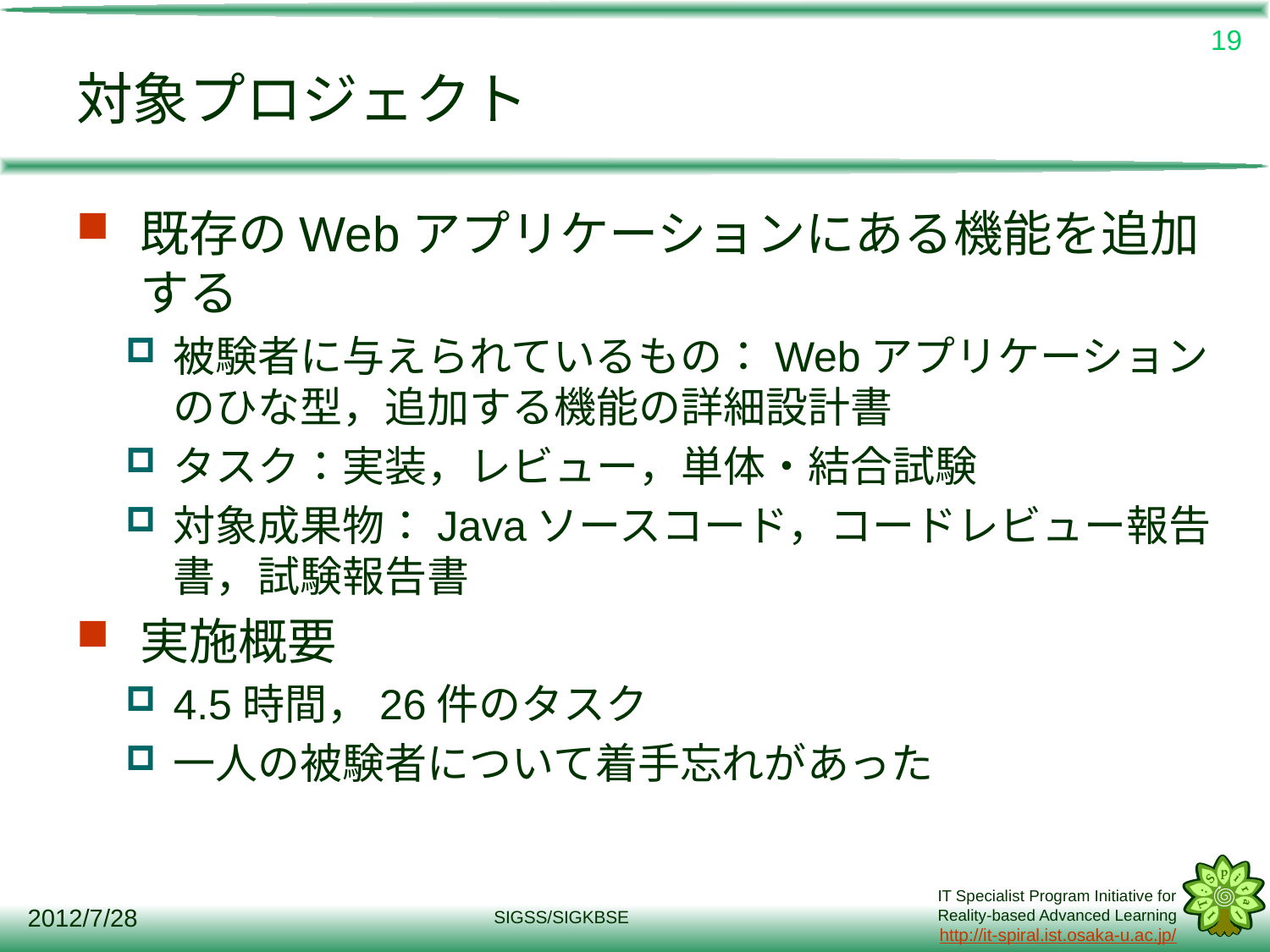

19
# 対象プロジェクト
既存のWebアプリケーションにある機能を追加する
被験者に与えられているもの：Webアプリケーションのひな型，追加する機能の詳細設計書
タスク：実装，レビュー，単体・結合試験
対象成果物：Javaソースコード，コードレビュー報告書，試験報告書
実施概要
4.5時間，26件のタスク
一人の被験者について着手忘れがあった

2012/7/28
SIGSS/SIGKBSE